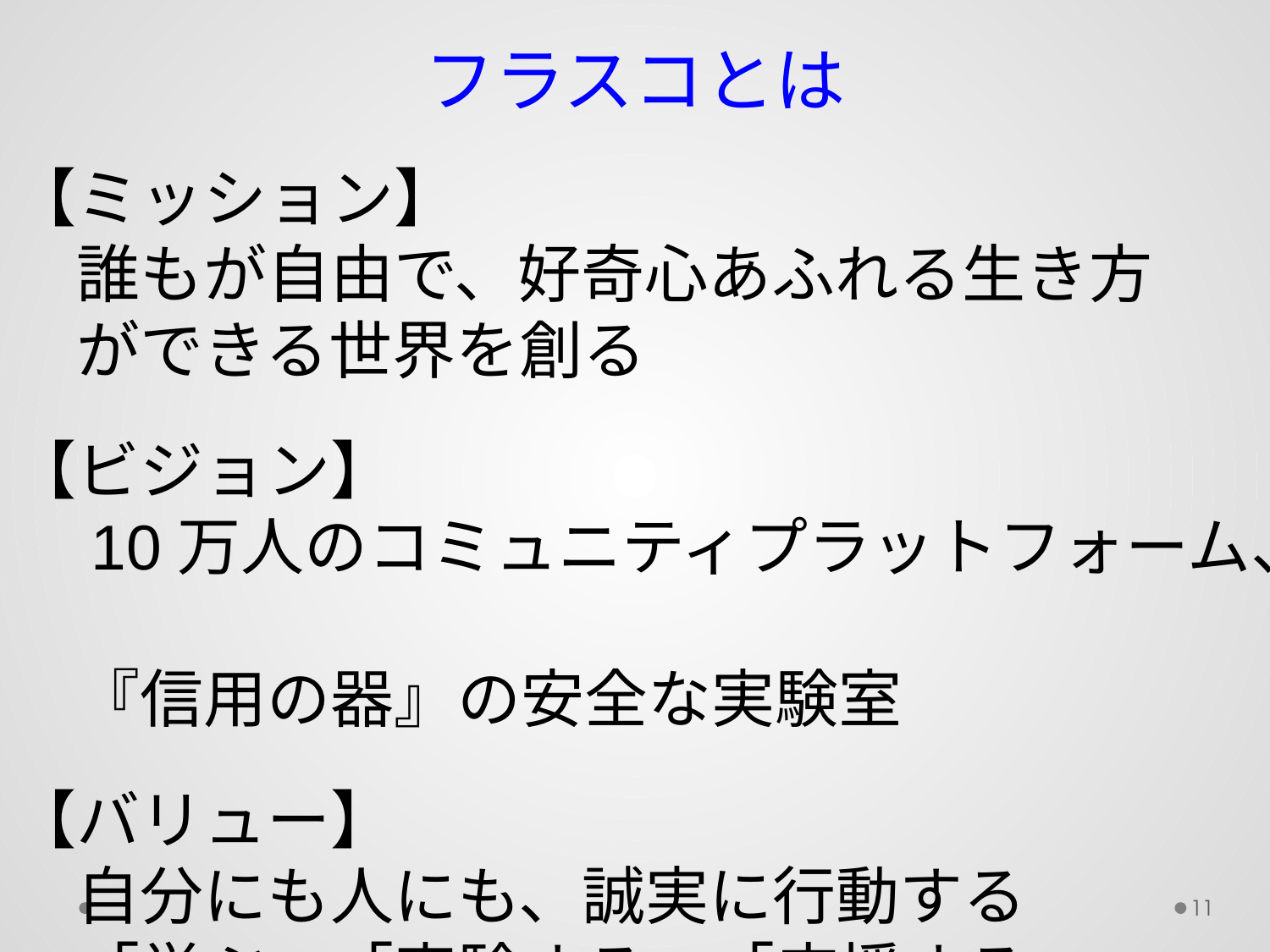

# フラスコとは
【ミッション】
　誰もが自由で、好奇心あふれる生き方
　ができる世界を創る
【ビジョン】
　10万人のコミュニティプラットフォーム、
　『信用の器』の安全な実験室
【バリュー】
　自分にも人にも、誠実に行動する
　「学ぶ」「実験する」「応援する」

11